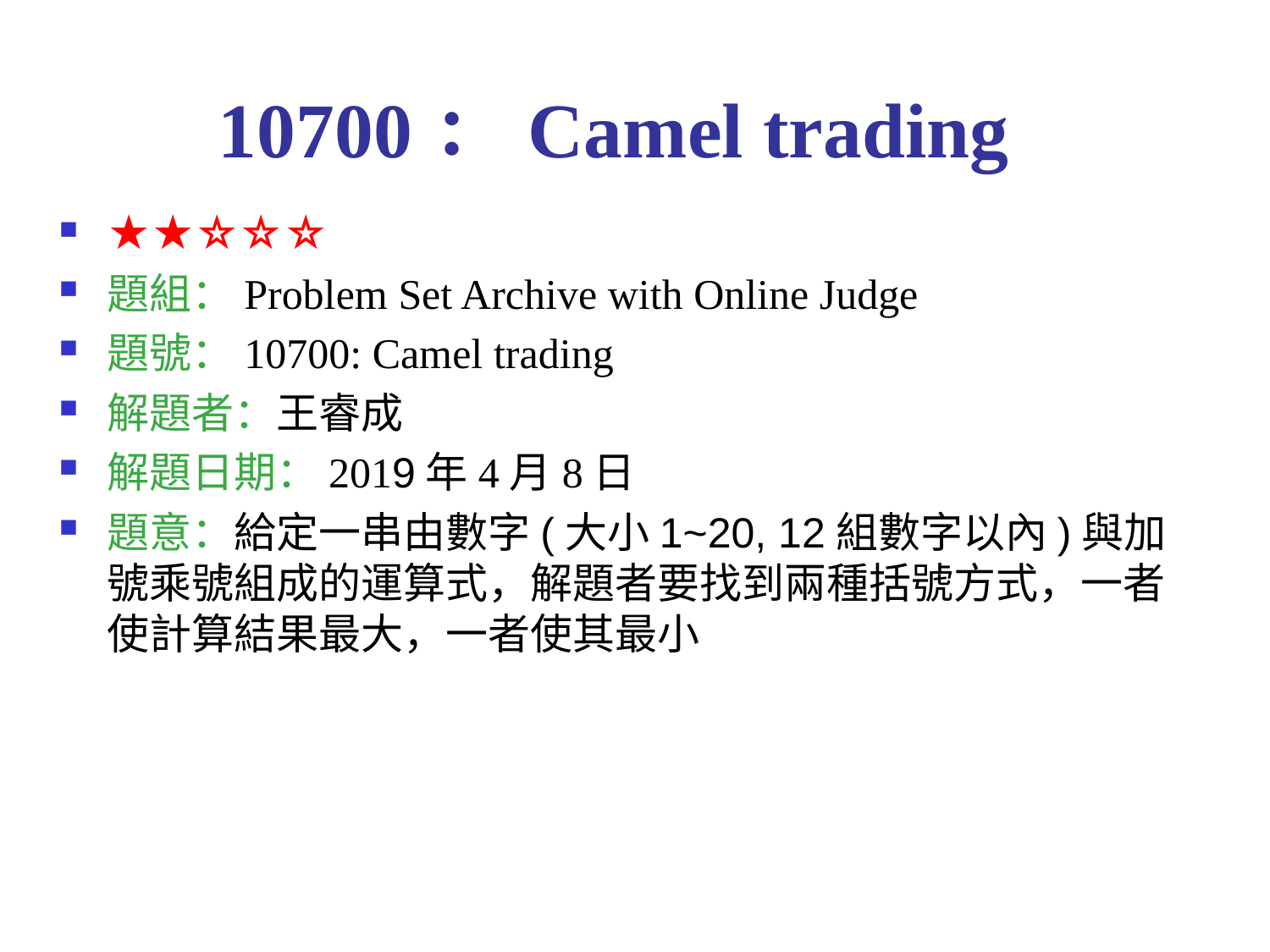

10700：Camel trading
★★☆☆☆
題組：Problem Set Archive with Online Judge
題號：10700: Camel trading
解題者：王睿成
解題日期：2019年4月8日
題意：給定一串由數字(大小1~20, 12組數字以內)與加號乘號組成的運算式，解題者要找到兩種括號方式，一者使計算結果最大，一者使其最小
1